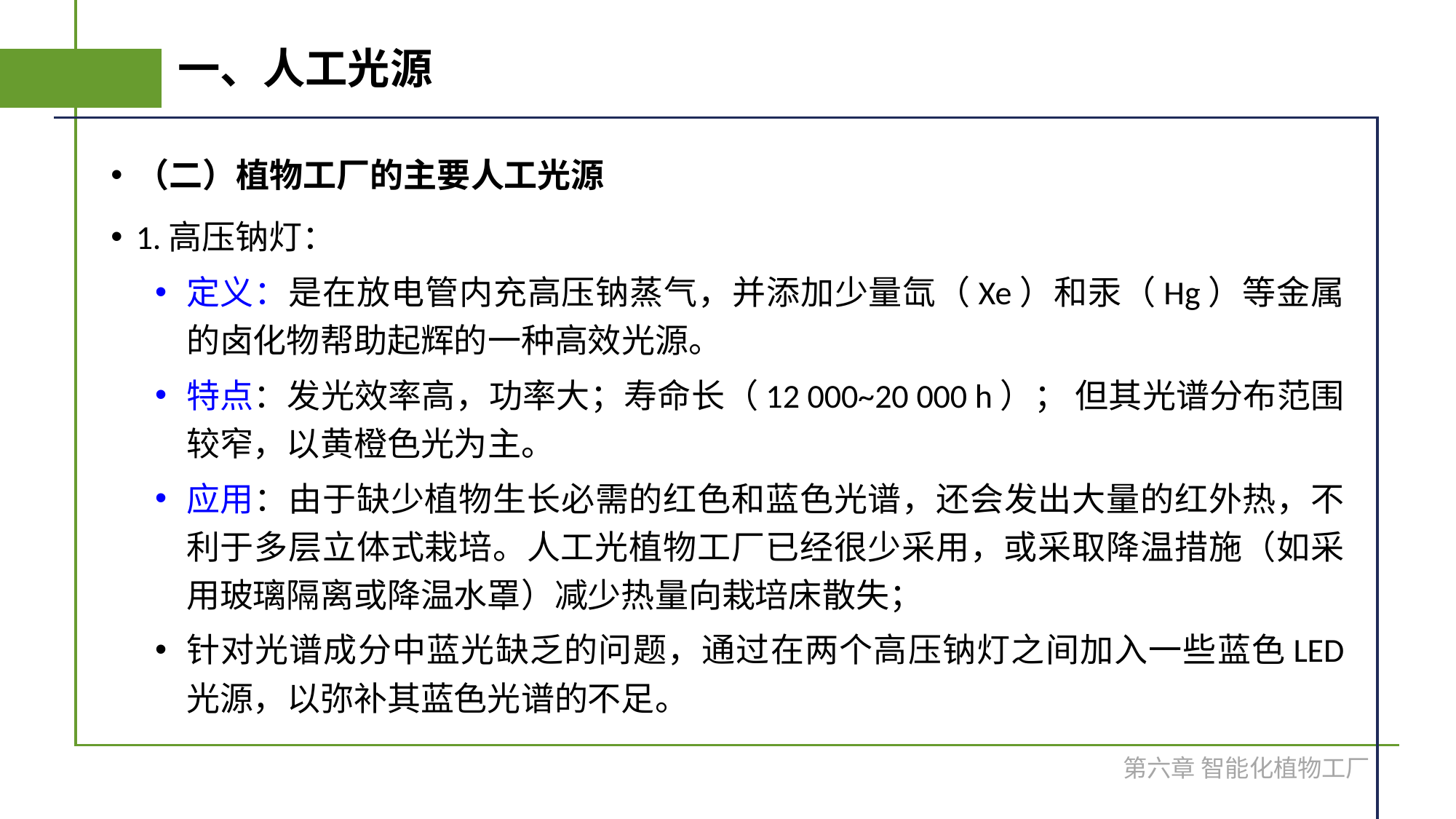

# 一、人工光源
（二）植物工厂的主要人工光源
1.高压钠灯：
定义：是在放电管内充高压钠蒸气，并添加少量氙（Xe）和汞（Hg）等金属的卤化物帮助起辉的一种高效光源。
特点：发光效率高，功率大；寿命长（12 000~20 000 h）； 但其光谱分布范围较窄，以黄橙色光为主。
应用：由于缺少植物生长必需的红色和蓝色光谱，还会发出大量的红外热，不利于多层立体式栽培。人工光植物工厂已经很少采用，或采取降温措施（如采用玻璃隔离或降温水罩）减少热量向栽培床散失；
针对光谱成分中蓝光缺乏的问题，通过在两个高压钠灯之间加入一些蓝色LED 光源，以弥补其蓝色光谱的不足。
第六章 智能化植物工厂